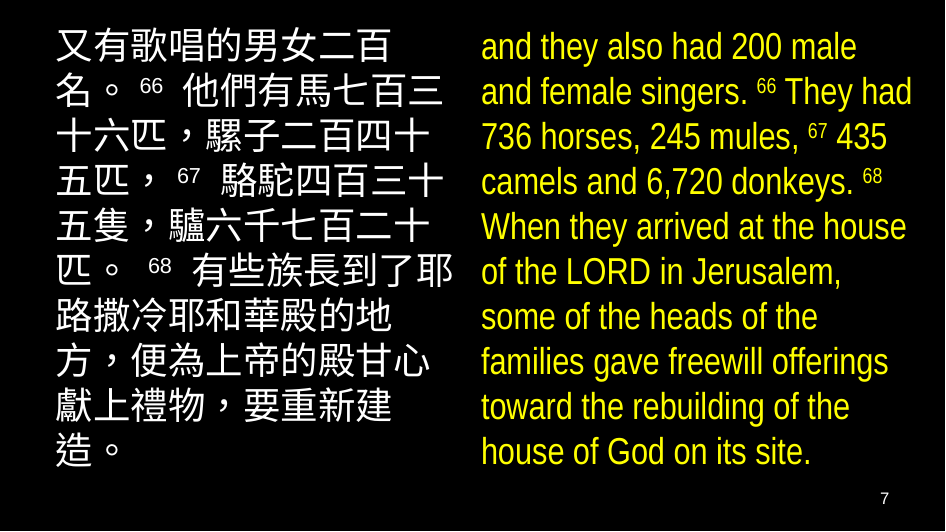

又有歌唱的男女二百名。66 他們有馬七百三十六匹，騾子二百四十五匹，67 駱駝四百三十五隻，驢六千七百二十匹。 68 有些族長到了耶路撒冷耶和華殿的地方，便為上帝的殿甘心獻上禮物，要重新建造。
and they also had 200 male and female singers. 66 They had 736 horses, 245 mules, 67 435 camels and 6,720 donkeys. 68 When they arrived at the house of the Lord in Jerusalem, some of the heads of the families gave freewill offerings toward the rebuilding of the house of God on its site.
7